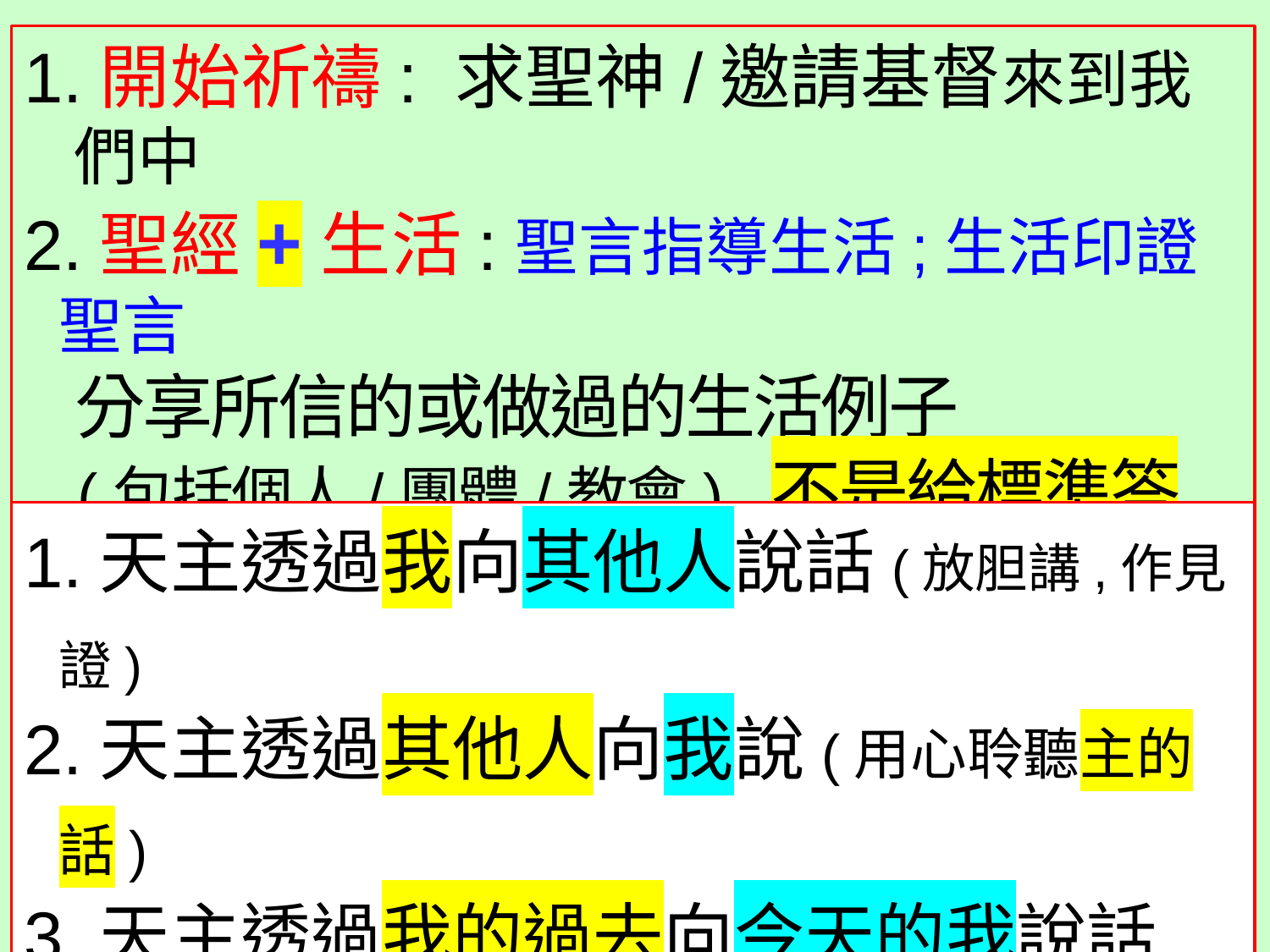

1.開始祈禱: 求聖神/邀請基督來到我們中
2.聖經 + 生活:聖言指導生活;生活印證聖言
 分享所信的或做過的生活例子
   (包括個人/團體/教會)  不是給標準答案
3.結束祈禱: 重新決志,求賜力量
1.天主透過我向其他人說話(放胆講,作見證)
2.天主透過其他人向我說(用心聆聽主的話)
3.天主透過我的過去向今天的我說話
       所以要學習想起*